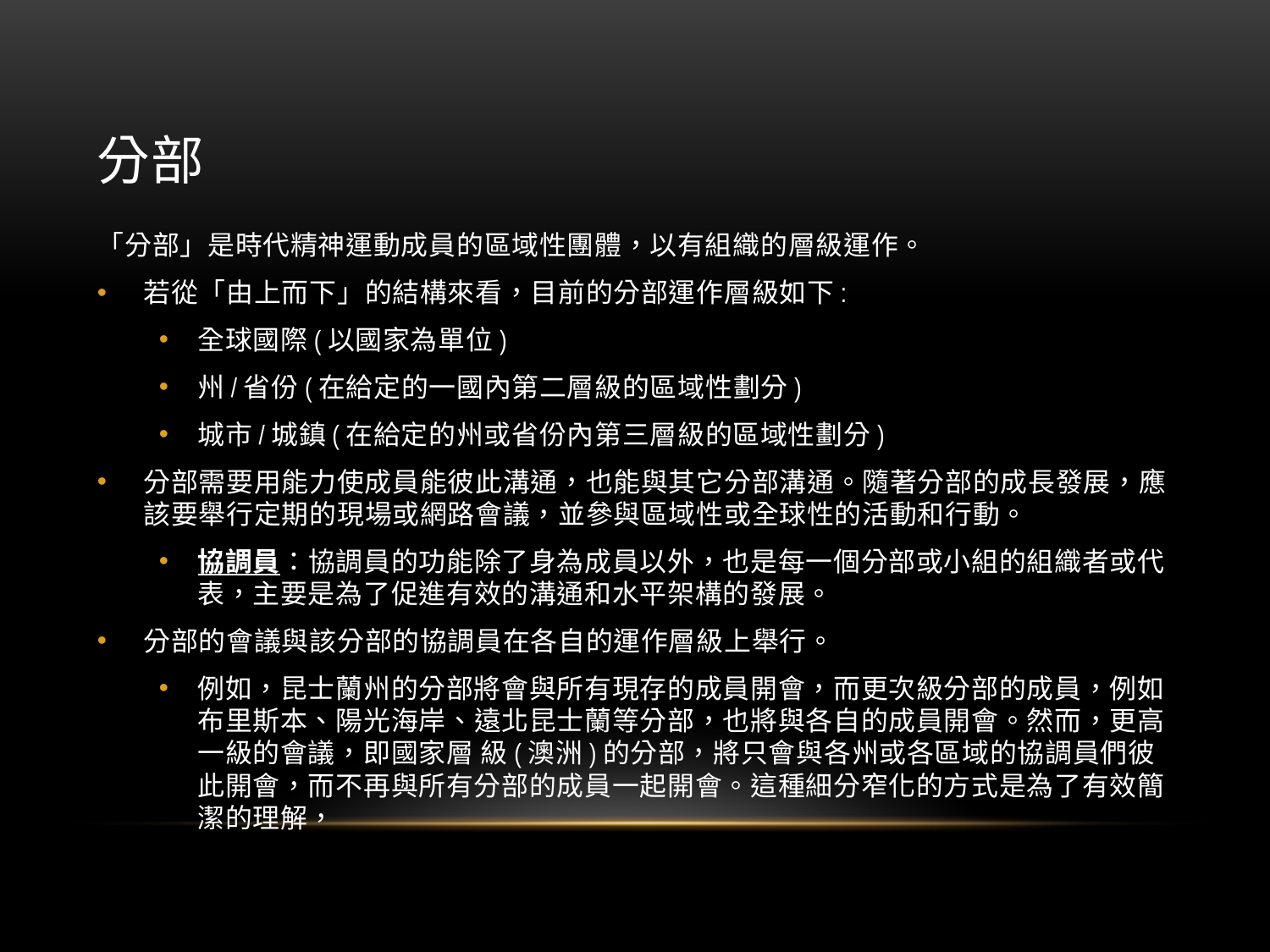

# 分部
「分部」是時代精神運動成員的區域性團體，以有組織的層級運作。
若從「由上而下」的結構來看，目前的分部運作層級如下:
全球國際(以國家為單位)
州/省份(在給定的一國內第二層級的區域性劃分)
城市/城鎮(在給定的州或省份內第三層級的區域性劃分)
分部需要用能力使成員能彼此溝通，也能與其它分部溝通。隨著分部的成長發展，應該要舉行定期的現場或網路會議，並參與區域性或全球性的活動和行動。
協調員：協調員的功能除了身為成員以外，也是每一個分部或小組的組織者或代表，主要是為了促進有效的溝通和水平架構的發展。
分部的會議與該分部的協調員在各自的運作層級上舉行。
例如，昆士蘭州的分部將會與所有現存的成員開會，而更次級分部的成員，例如布里斯本、陽光海岸、遠北昆士蘭等分部，也將與各自的成員開會。然而，更高一級的會議，即國家層 級(澳洲)的分部，將只會與各州或各區域的協調員們彼此開會，而不再與所有分部的成員一起開會。這種細分窄化的方式是為了有效簡潔的理解，